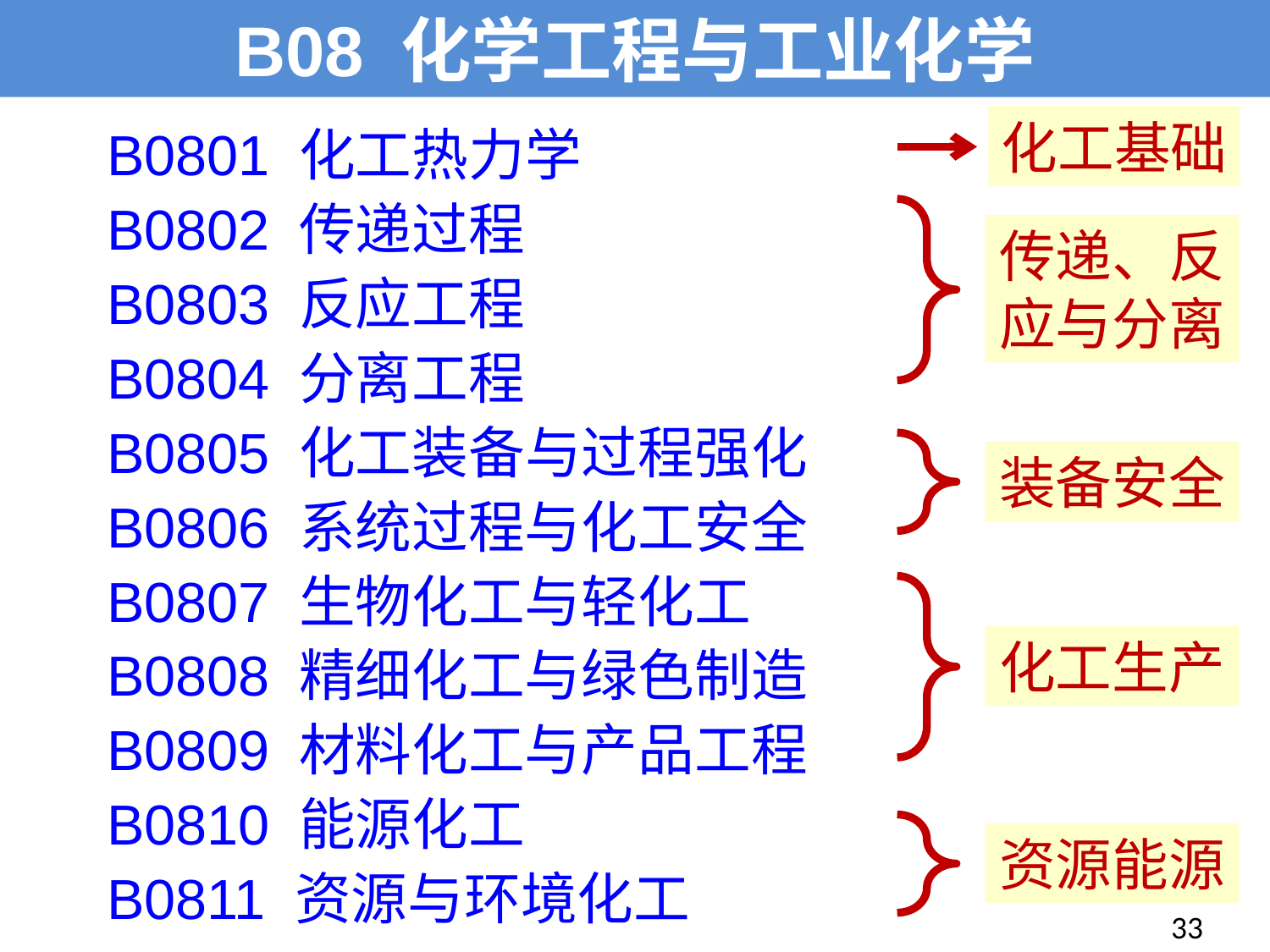

B08 化学工程与工业化学
B0801 化工热力学
B0802 传递过程
B0803 反应工程
B0804 分离工程
B0805 化工装备与过程强化
B0806 系统过程与化工安全
B0807 生物化工与轻化工
B0808 精细化工与绿色制造
B0809 材料化工与产品工程
B0810 能源化工
B0811 资源与环境化工
化工基础

传递、反应与分离

装备安全

化工生产

资源能源